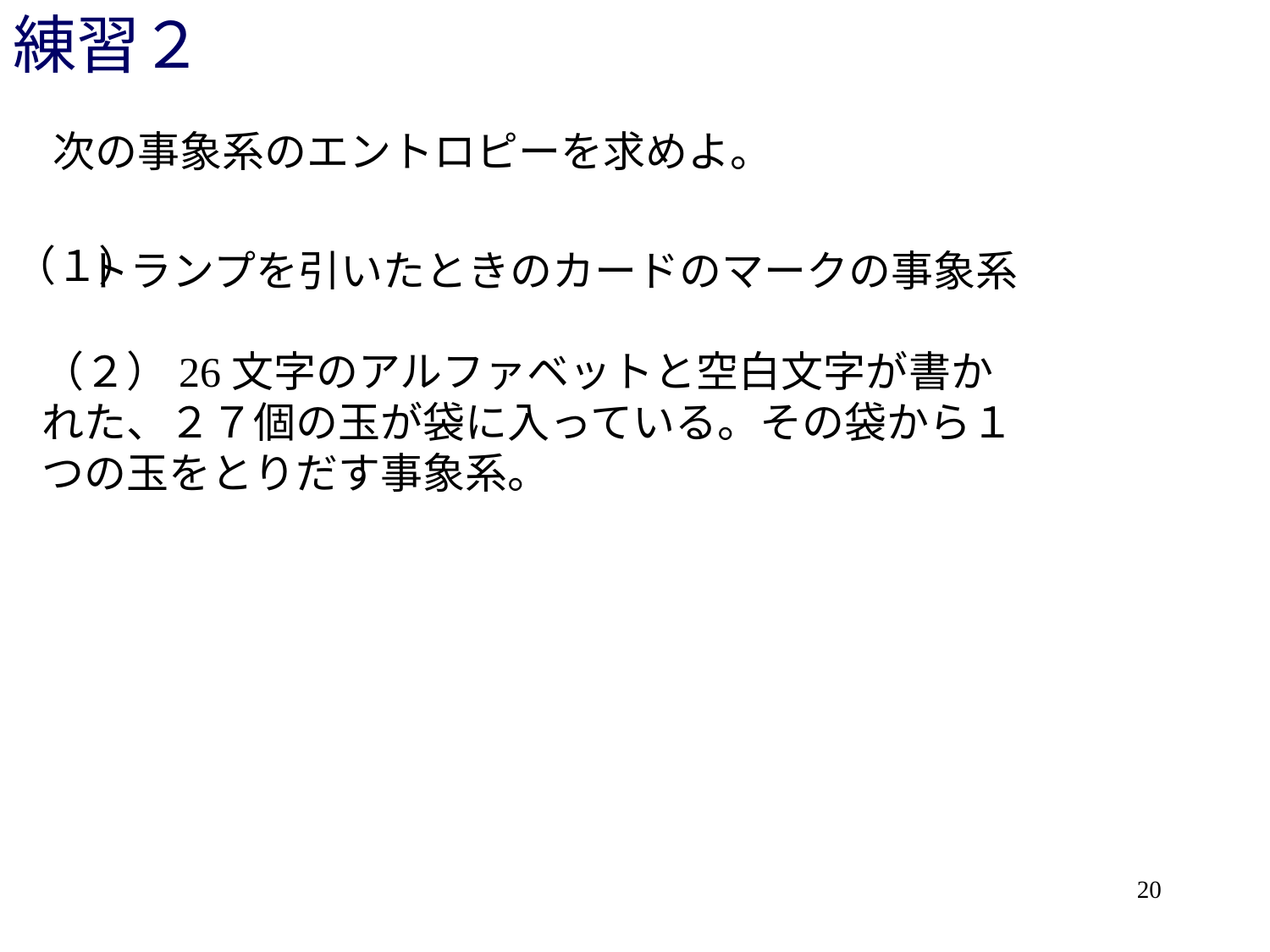

# 練習２
次の事象系のエントロピーを求めよ。
（１）
トランプを引いたときのカードのマークの事象系
（２）26文字のアルファベットと空白文字が書かれた、２７個の玉が袋に入っている。その袋から１つの玉をとりだす事象系。

20